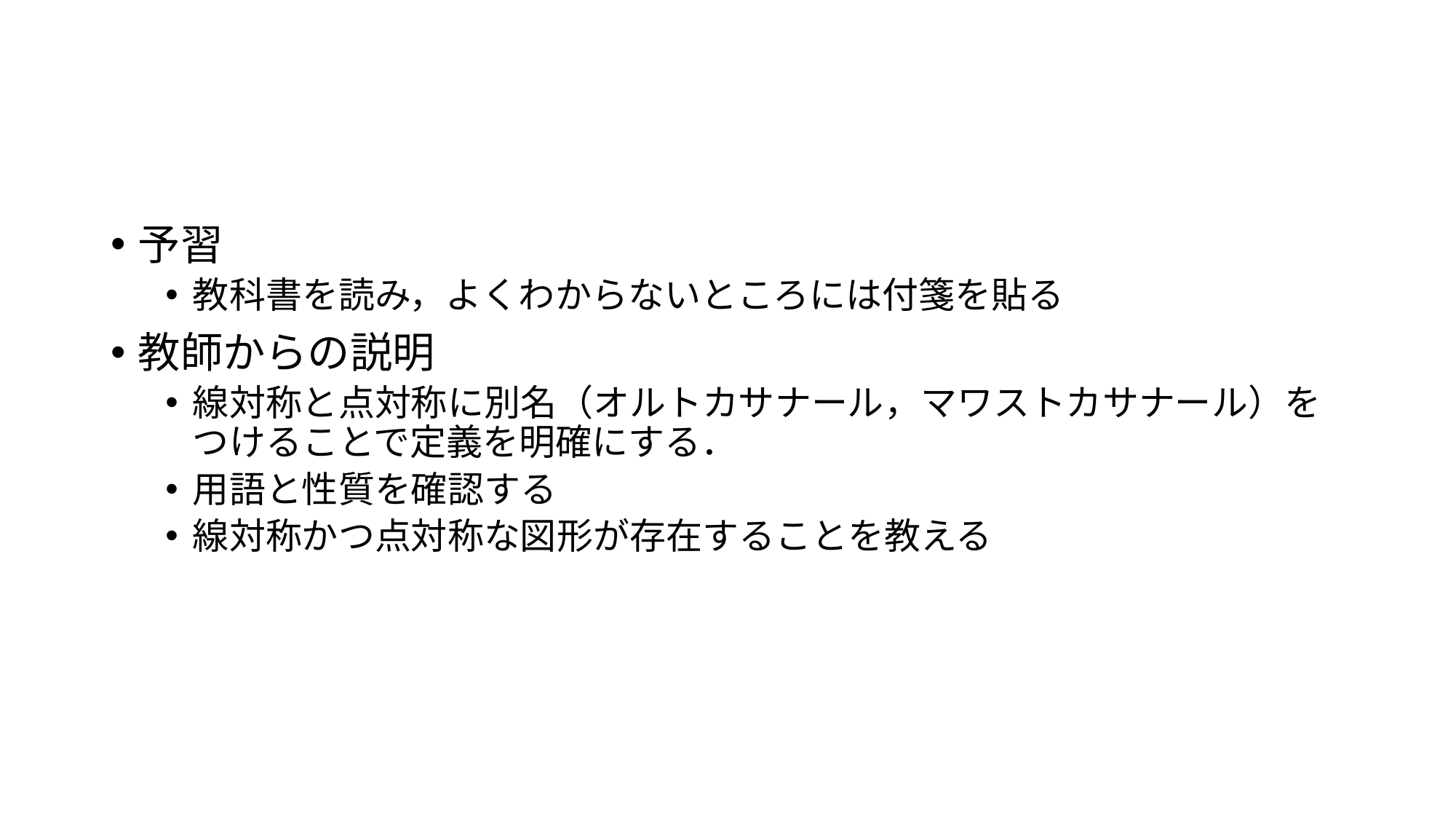

#
予習
教科書を読み，よくわからないところには付箋を貼る
教師からの説明
線対称と点対称に別名（オルトカサナール，マワストカサナール）をつけることで定義を明確にする．
用語と性質を確認する
線対称かつ点対称な図形が存在することを教える